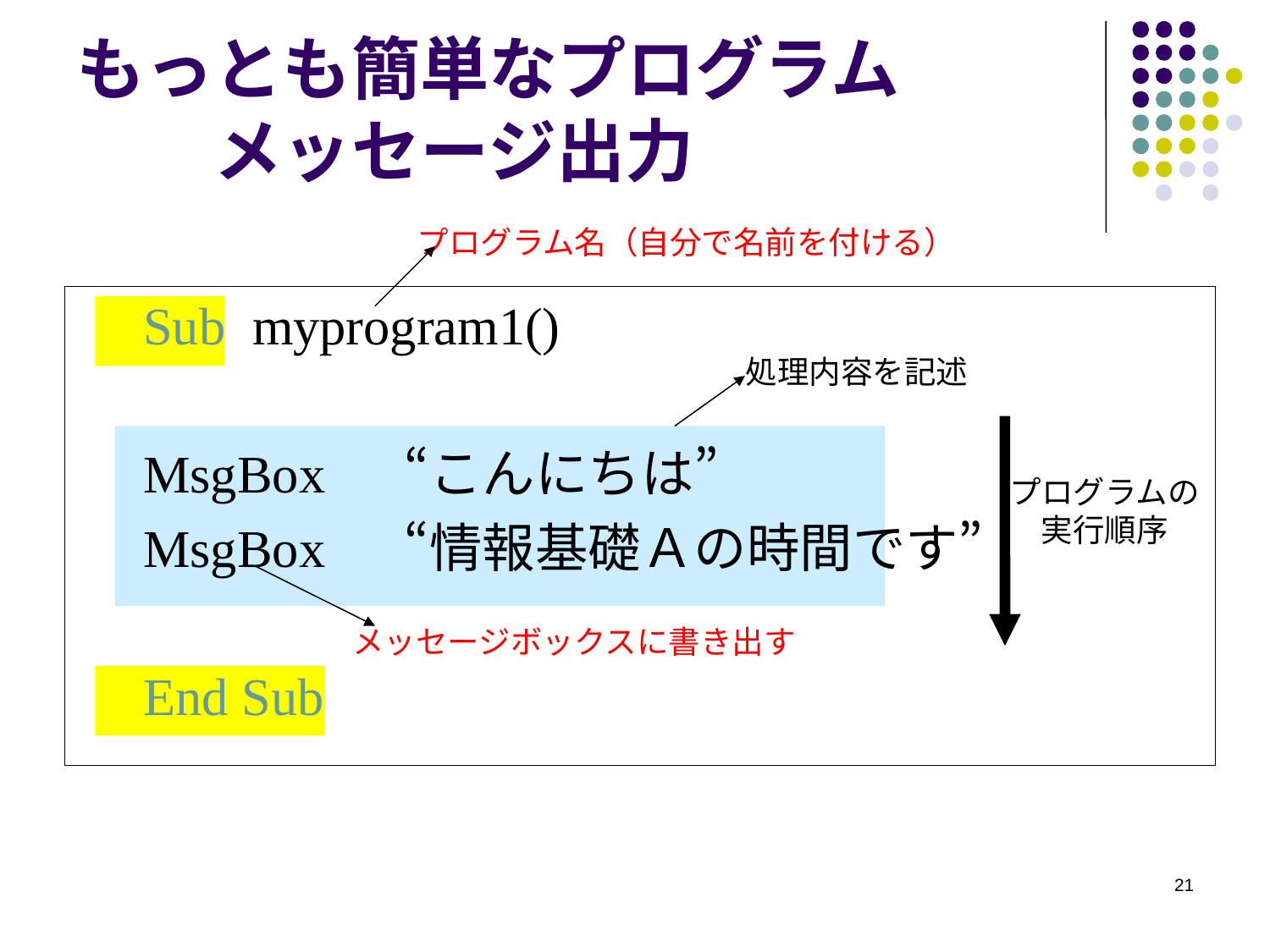

# もっとも簡単なプログラム 　　メッセージ出力
プログラム名（自分で名前を付ける）

　Sub  myprogram1()

　MsgBox 　“こんにちは”
　MsgBox 　“情報基礎Ａの時間です”

　End Sub

処理内容を記述

プログラムの
実行順序

メッセージボックスに書き出す

21